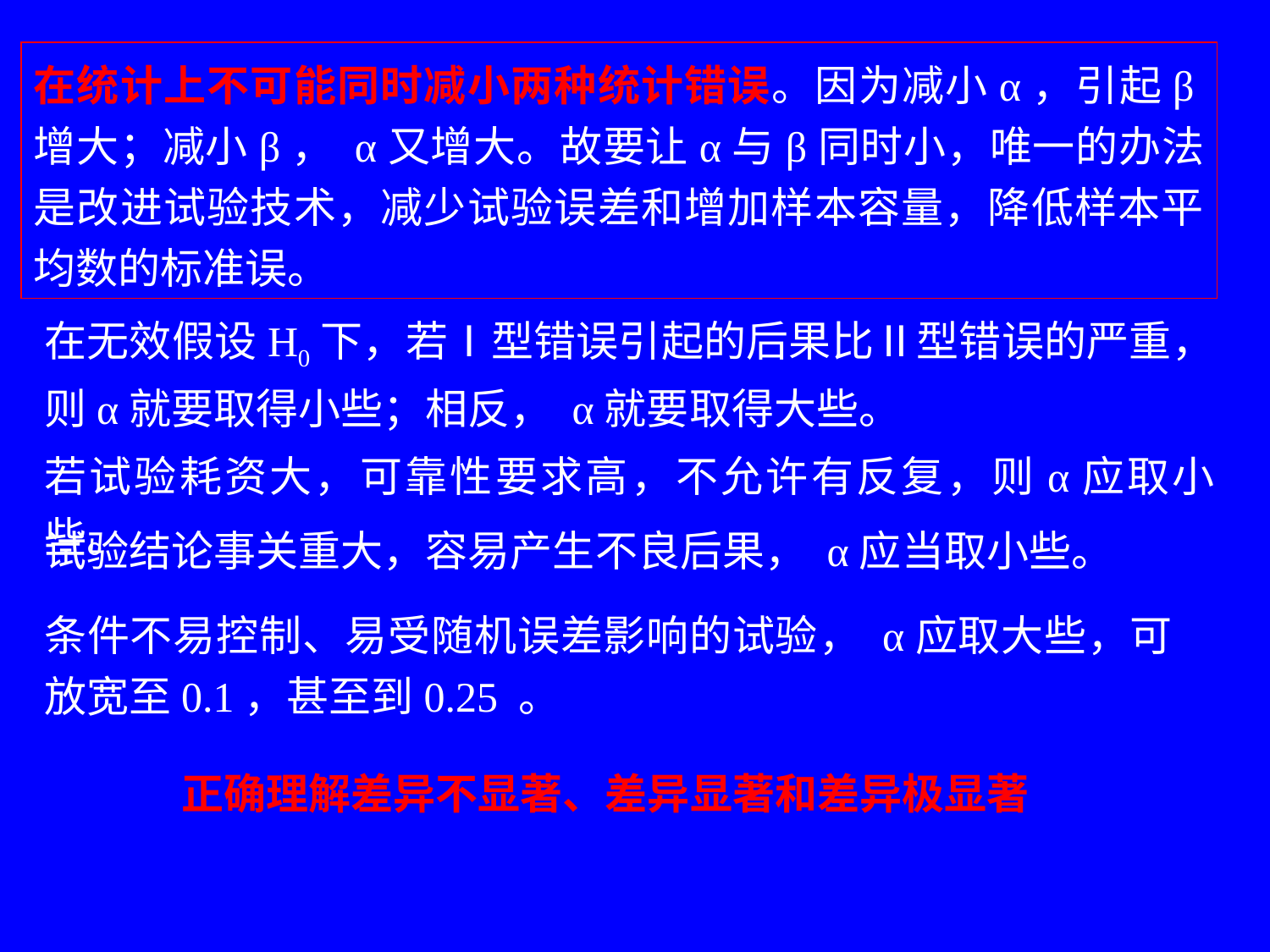

在统计上不可能同时减小两种统计错误。因为减小α，引起β增大；减小β， α又增大。故要让α与β同时小，唯一的办法是改进试验技术，减少试验误差和增加样本容量，降低样本平均数的标准误。
在无效假设H0下，若Ⅰ型错误引起的后果比Ⅱ型错误的严重，则α就要取得小些；相反， α就要取得大些。
若试验耗资大，可靠性要求高，不允许有反复，则α应取小些。
试验结论事关重大，容易产生不良后果， α应当取小些。
条件不易控制、易受随机误差影响的试验， α应取大些，可放宽至0.1，甚至到0.25 。
正确理解差异不显著、差异显著和差异极显著